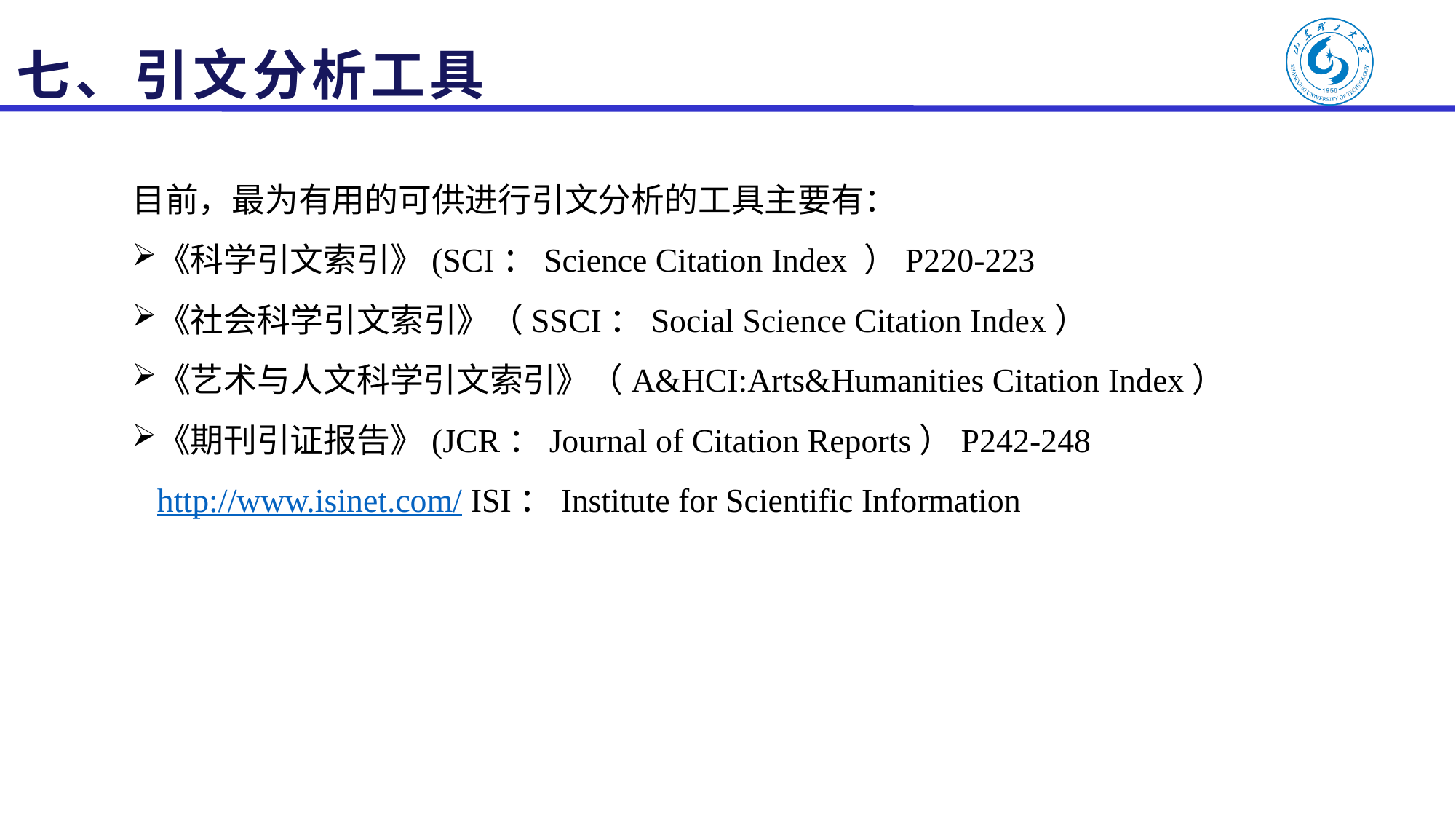

# 七、引文分析工具
目前，最为有用的可供进行引文分析的工具主要有：
《科学引文索引》(SCI：Science Citation Index ）P220-223
《社会科学引文索引》（SSCI：Social Science Citation Index）
《艺术与人文科学引文索引》（A&HCI:Arts&Humanities Citation Index）
《期刊引证报告》(JCR：Journal of Citation Reports）P242-248
   http://www.isinet.com/ ISI：Institute for Scientific Information